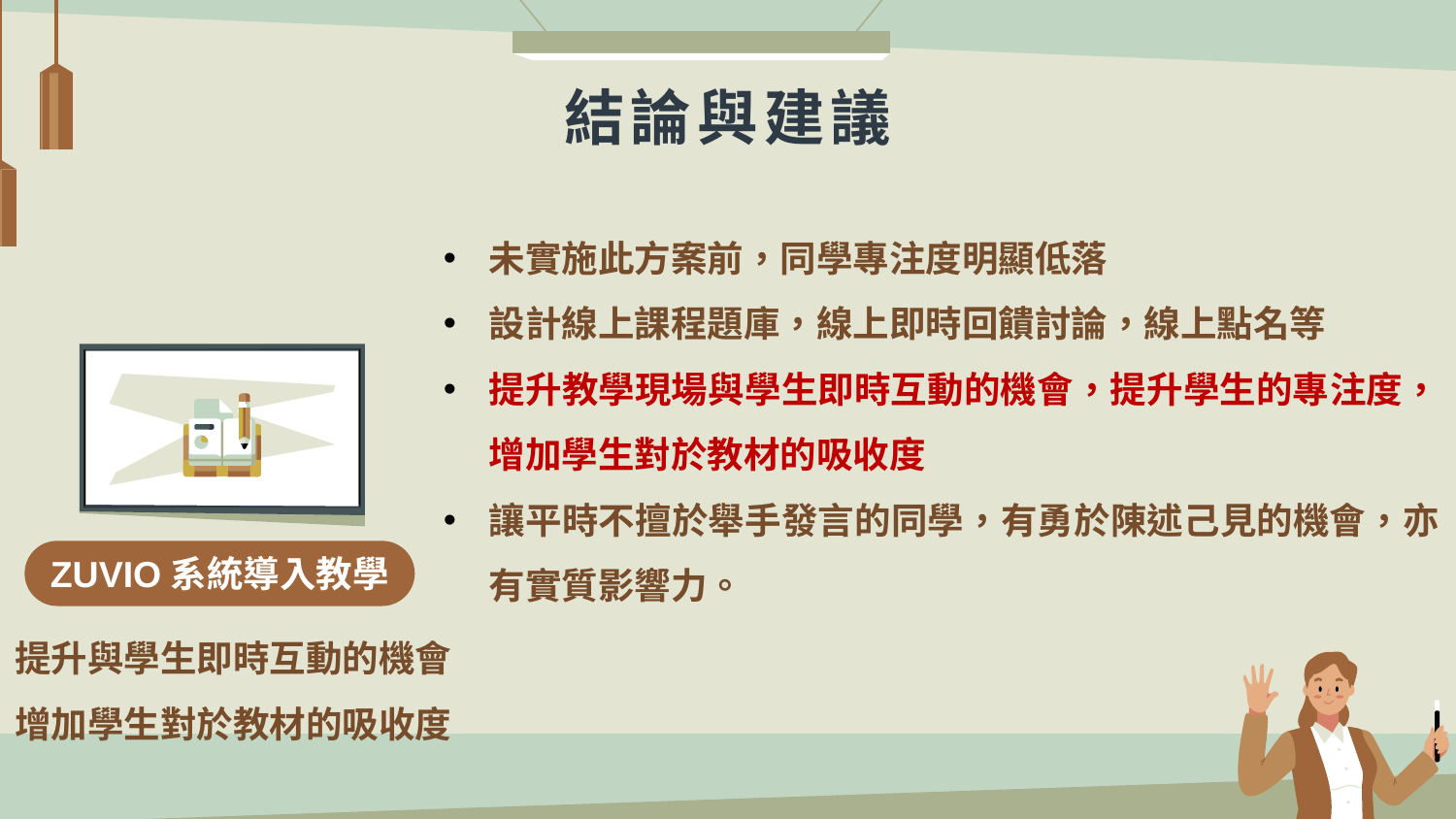

# 結論與建議
未實施此方案前，同學專注度明顯低落
設計線上課程題庫，線上即時回饋討論，線上點名等
提升教學現場與學生即時互動的機會，提升學生的專注度，增加學生對於教材的吸收度
讓平時不擅於舉手發言的同學，有勇於陳述己見的機會，亦有實質影響力。

ZUVIO系統導入教學
提升與學生即時互動的機會
增加學生對於教材的吸收度